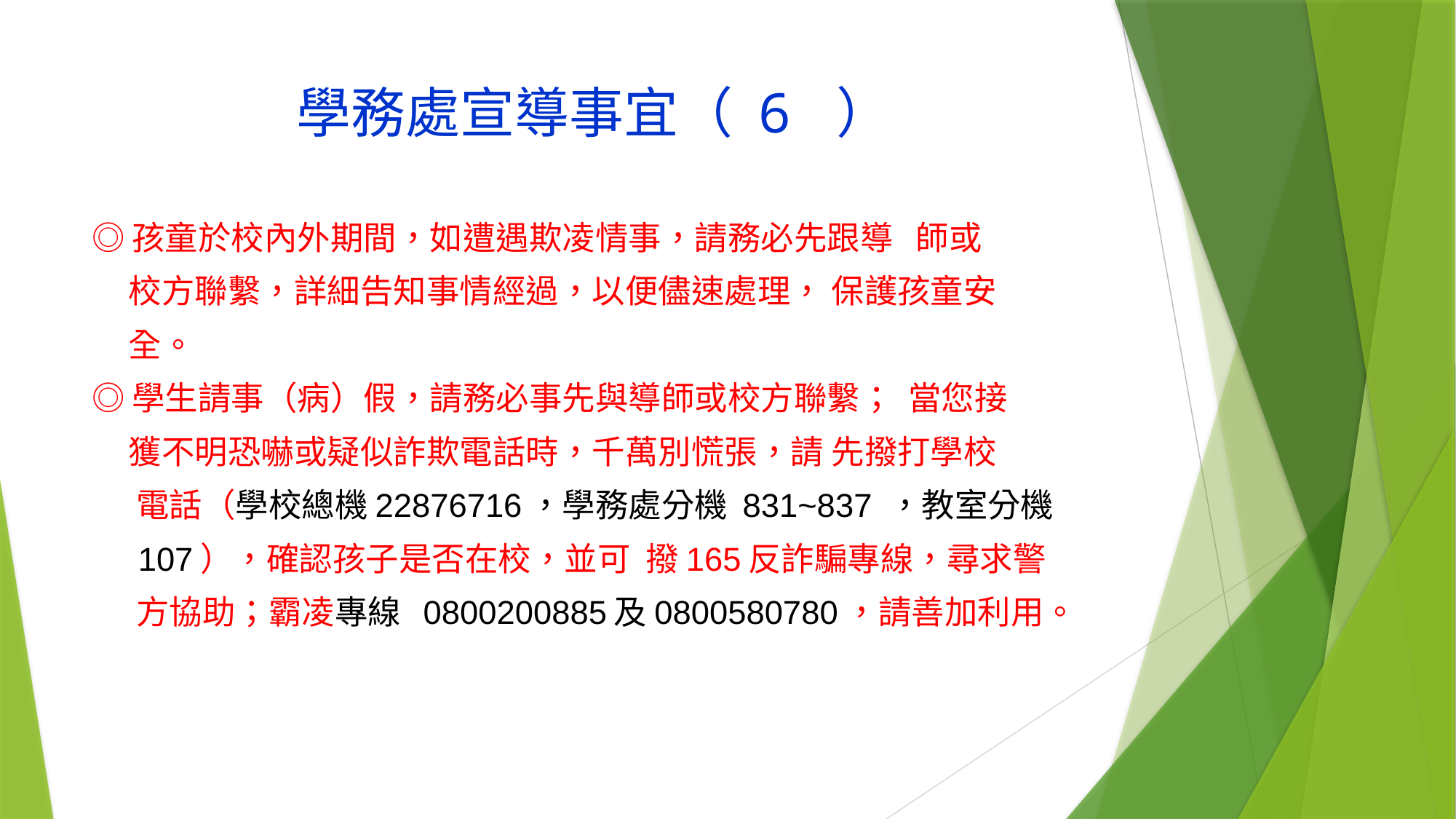

# 學務處宣導事宜（ 6 ）
◎孩童於校內外期間，如遭遇欺凌情事，請務必先跟導   師或
    校方聯繫，詳細告知事情經過，以便儘速處理， 保護孩童安
    全。
◎學生請事（病）假，請務必事先與導師或校方聯繫；  當您接
    獲不明恐嚇或疑似詐欺電話時，千萬別慌張，請 先撥打學校
     電話（學校總機22876716，學務處分機 831~837 ，教室分機
     107），確認孩子是否在校，並可  撥165反詐騙專線，尋求警
     方協助；霸凌專線  0800200885及0800580780，請善加利用。